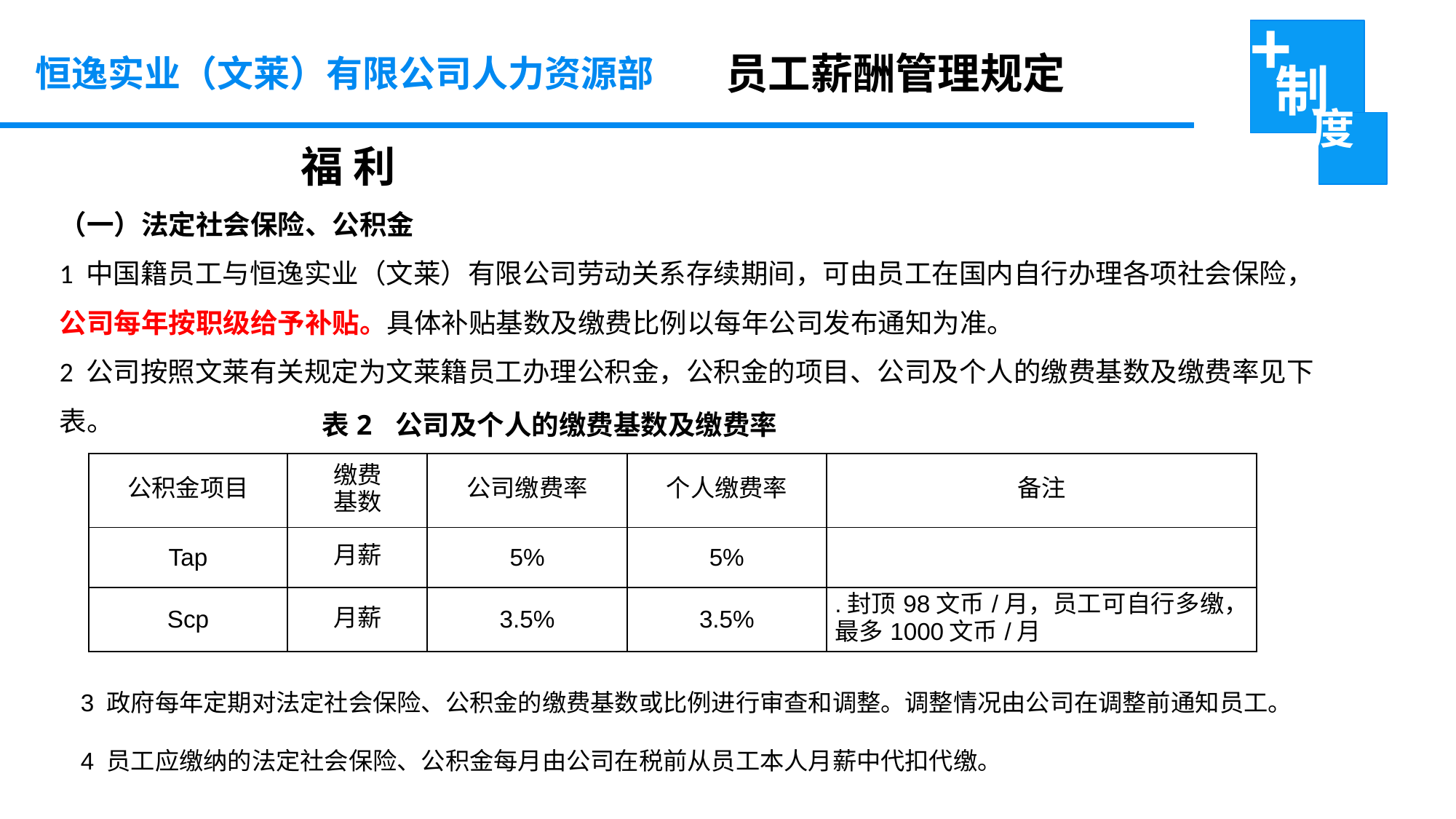

员工薪酬管理规定
恒逸实业（文莱）有限公司人力资源部
                        福 利
（一）法定社会保险、公积金
1 中国籍员工与恒逸实业（文莱）有限公司劳动关系存续期间，可由员工在国内自行办理各项社会保险，公司每年按职级给予补贴。具体补贴基数及缴费比例以每年公司发布通知为准。
2 公司按照文莱有关规定为文莱籍员工办理公积金，公积金的项目、公司及个人的缴费基数及缴费率见下表。

                    表2 公司及个人的缴费基数及缴费率

| 公积金项目 | 缴费 基数 | 公司缴费率 | 个人缴费率 | 备注 |
| --- | --- | --- | --- | --- |
| Tap | 月薪 | 5% | 5% |  |
| Scp | 月薪 | 3.5% | 3.5% | .封顶98文币/月，员工可自行多缴，最多1000文币/月 |
3 政府每年定期对法定社会保险、公积金的缴费基数或比例进行审查和调整。调整情况由公司在调整前通知员工。
4 员工应缴纳的法定社会保险、公积金每月由公司在税前从员工本人月薪中代扣代缴。